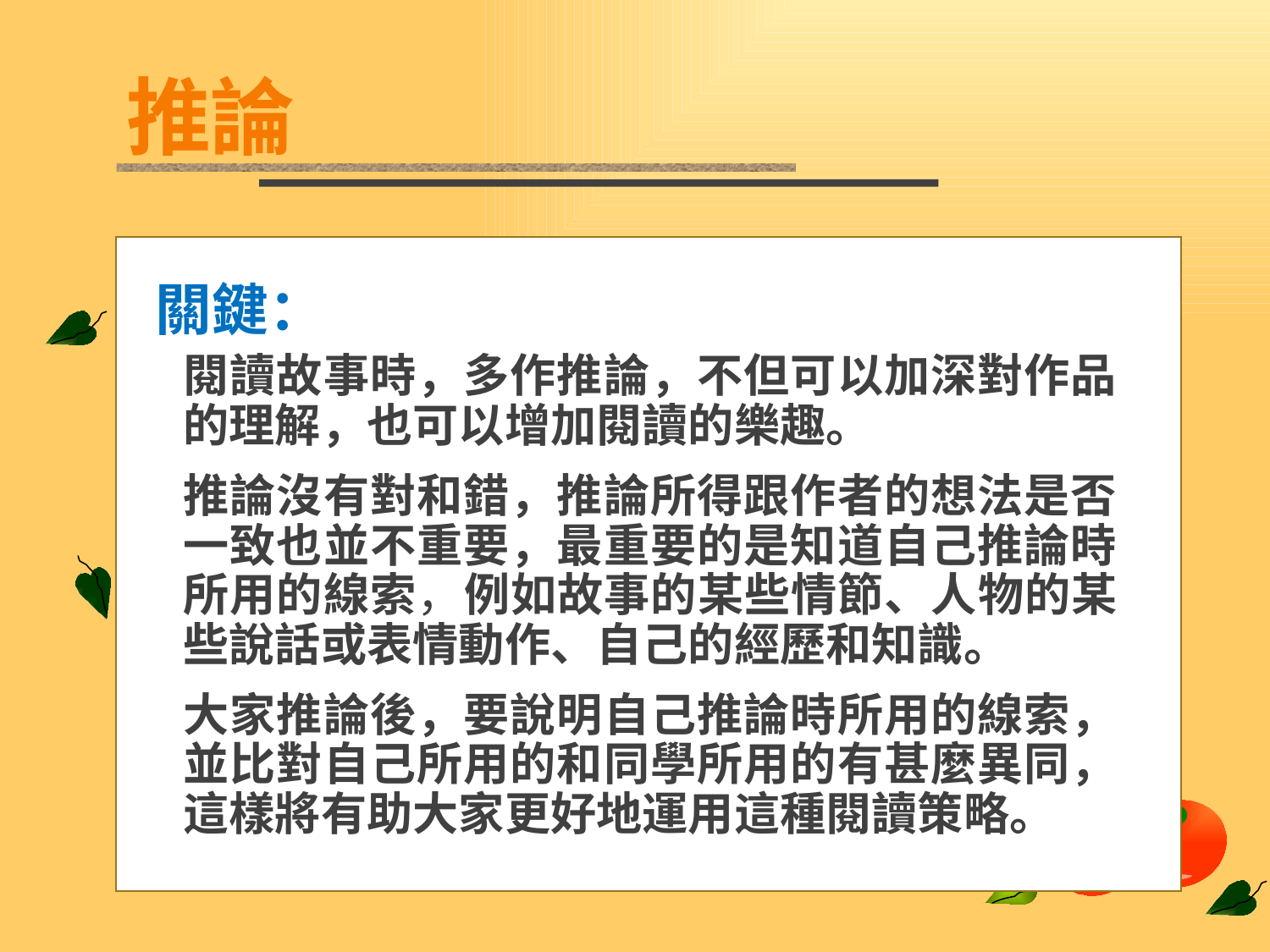

推論

關鍵：
閱讀故事時，多作推論，不但可以加深對作品的理解，也可以增加閱讀的樂趣。
推論沒有對和錯，推論所得跟作者的想法是否一致也並不重要，最重要的是知道自己推論時所用的線索，例如故事的某些情節、人物的某些說話或表情動作、自己的經歷和知識。
大家推論後，要說明自己推論時所用的線索，並比對自己所用的和同學所用的有甚麼異同，這樣將有助大家更好地運用這種閱讀策略。